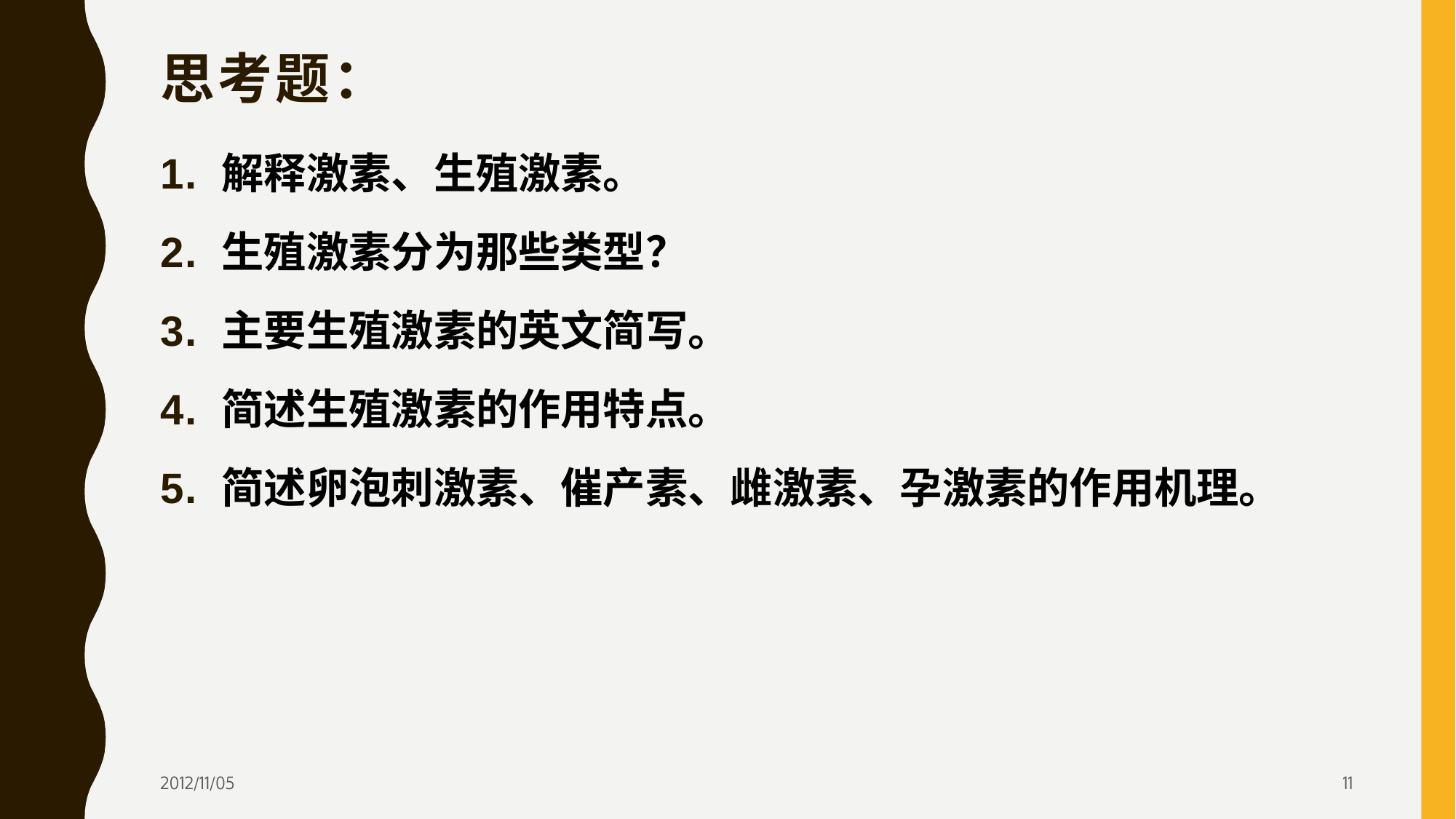

# 思考题：
解释激素、生殖激素。
生殖激素分为那些类型？
主要生殖激素的英文简写。
简述生殖激素的作用特点。
简述卵泡刺激素、催产素、雌激素、孕激素的作用机理。

2012/11/05
11